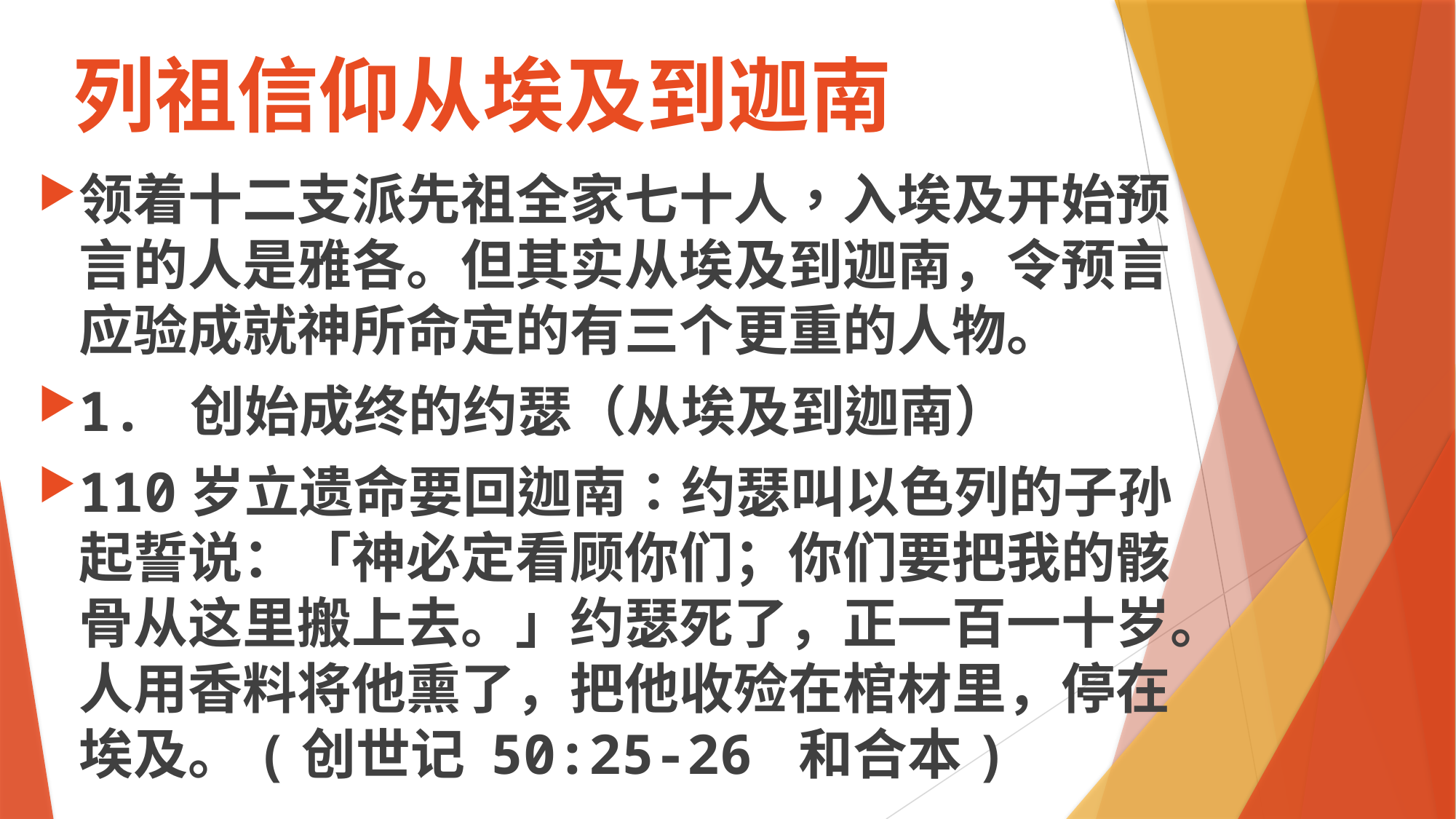

# 列祖信仰从埃及到迦南
领着十二支派先祖全家七十人，入埃及开始预言的人是雅各。但其实从埃及到迦南，令预言应验成就神所命定的有三个更重的人物。
1. 创始成终的约瑟（从埃及到迦南）
110岁立遗命要回迦南：约瑟叫以色列的子孙起誓说：「神必定看顾你们；你们要把我的骸骨从这里搬上去。」约瑟死了，正一百一十岁。人用香料将他熏了，把他收殓在棺材里，停在埃及。(创世记 50:25-26 和合本)